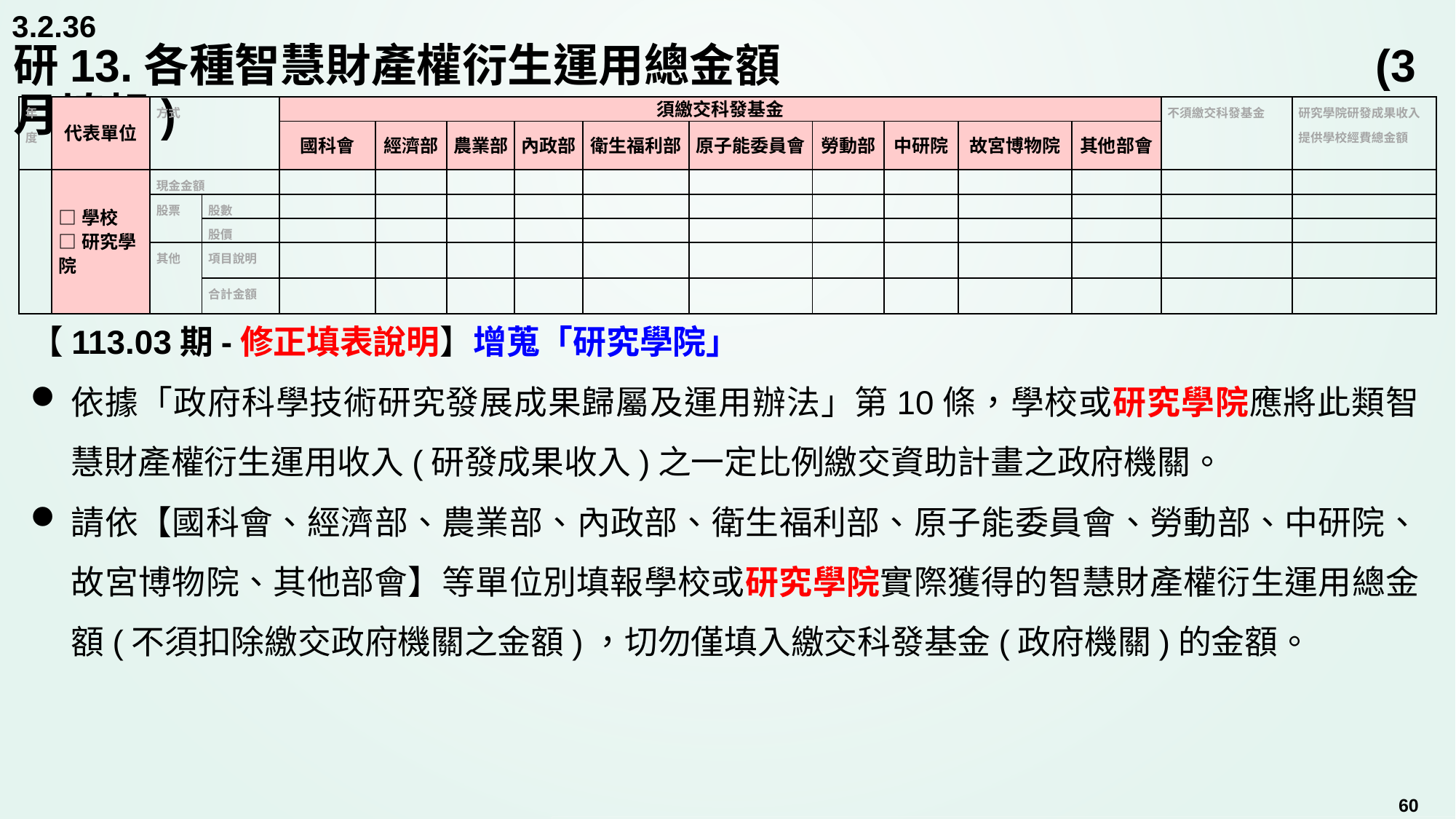

3.2.36
# 研13.各種智慧財產權衍生運用總金額		     		    	    (3月填報)
| 年度 | 代表單位 | 方式 |  | 須繳交科發基金 |  |  |  |  |  |  |  |  |  | 不須繳交科發基金 | 研究學院研發成果收入提供學校經費總金額 |
| --- | --- | --- | --- | --- | --- | --- | --- | --- | --- | --- | --- | --- | --- | --- | --- |
|  |  |  |  | 國科會 | 經濟部 | 農業部 | 內政部 | 衛生福利部 | 原子能委員會 | 勞動部 | 中研院 | 故宮博物院 | 其他部會 |  |  |
|  | □學校 □研究學院 | 現金金額 |  |  |  |  |  |  |  |  |  |  |  |  |  |
|  |  | 股票 | 股數 |  |  |  |  |  |  |  |  |  |  |  |  |
|  |  |  | 股價 |  |  |  |  |  |  |  |  |  |  |  |  |
|  |  | 其他 | 項目說明 |  |  |  |  |  |  |  |  |  |  |  |  |
|  |  |  | 合計金額 |  |  |  |  |  |  |  |  |  |  |  |  |
【113.03期-修正填表說明】增蒐「研究學院」
依據「政府科學技術研究發展成果歸屬及運用辦法」第10條，學校或研究學院應將此類智慧財產權衍生運用收入(研發成果收入)之一定比例繳交資助計畫之政府機關。
請依【國科會、經濟部、農業部、內政部、衛生福利部、原子能委員會、勞動部、中研院、故宮博物院、其他部會】等單位別填報學校或研究學院實際獲得的智慧財產權衍生運用總金額(不須扣除繳交政府機關之金額)，切勿僅填入繳交科發基金(政府機關)的金額。